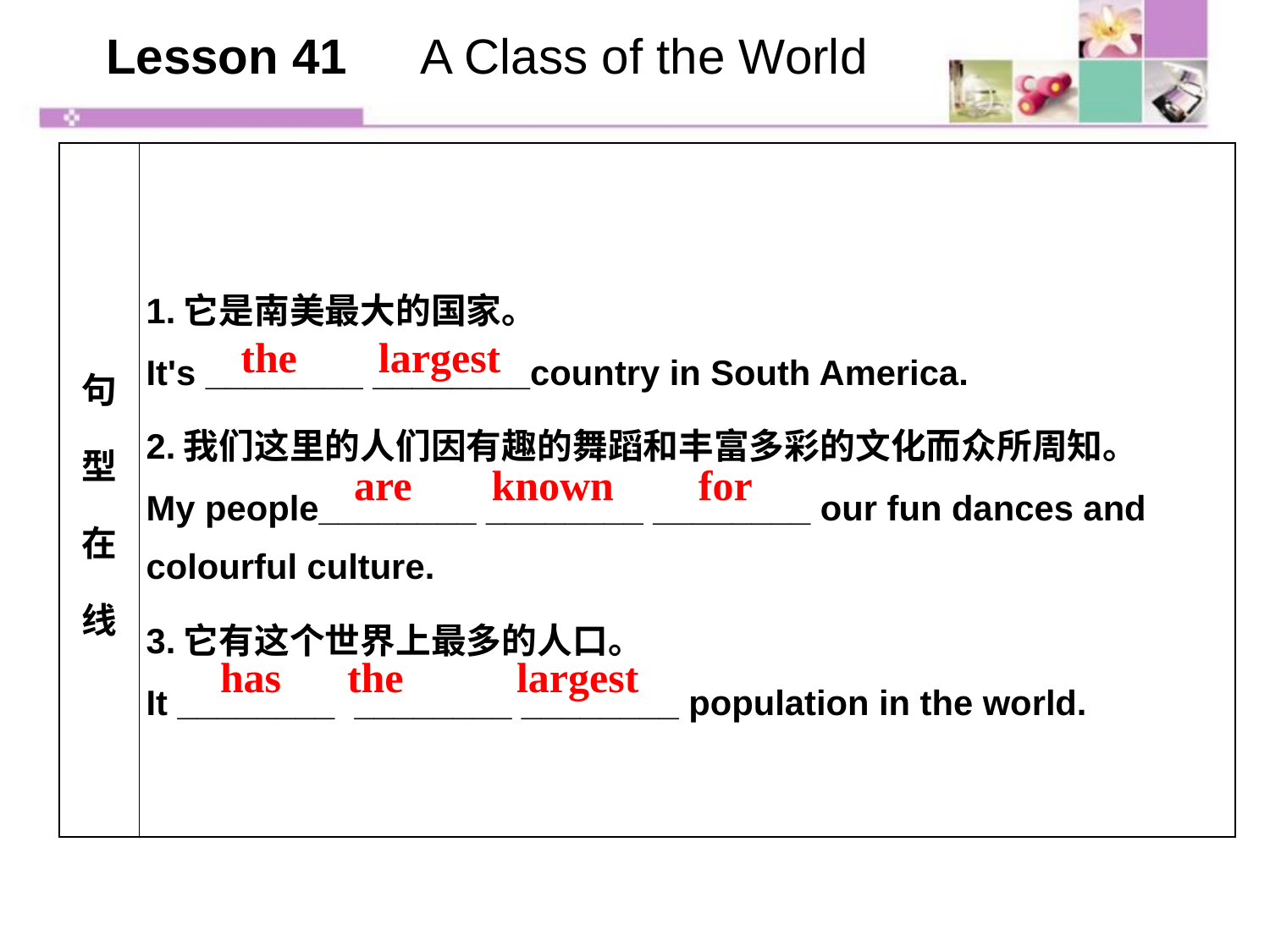

Lesson 41　A Class of the World
| 句型在线 | 1.它是南美最大的国家。 It's \_\_\_\_\_\_\_\_ \_\_\_\_\_\_\_\_country in South America. 2.我们这里的人们因有趣的舞蹈和丰富多彩的文化而众所周知。 My people\_\_\_\_\_\_\_\_ \_\_\_\_\_\_\_\_ \_\_\_\_\_\_\_\_ our fun dances and colourful culture. 3.它有这个世界上最多的人口。 It \_\_\_\_\_\_\_\_ \_\_\_\_\_\_\_\_ \_\_\_\_\_\_\_\_ population in the world. |
| --- | --- |
the 	 largest
are 	 known        for
has 	the 	    largest